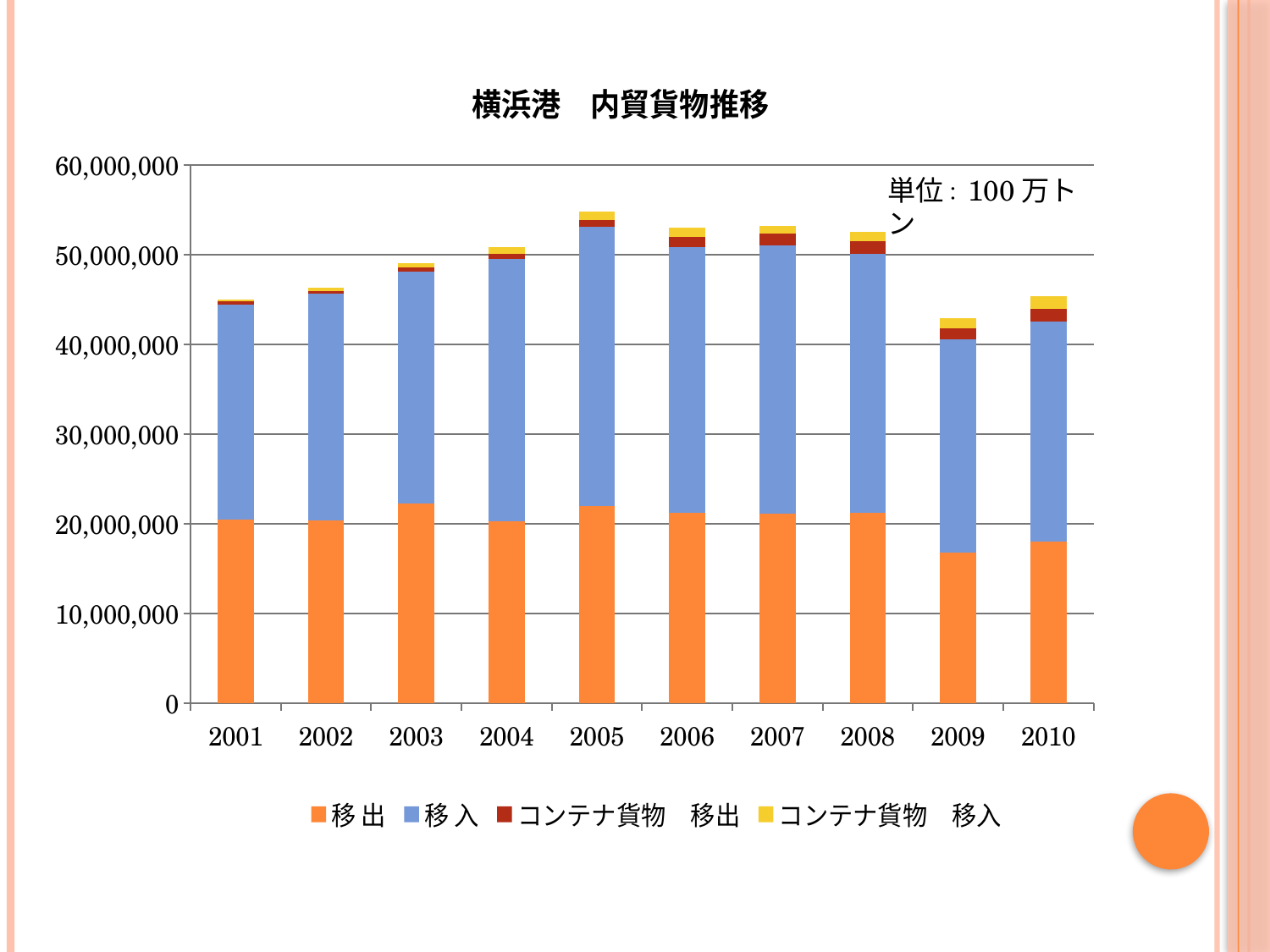

### Chart: 横浜港　内貿貨物推移

| Category | 移 出 | 移 入 |  |  |
|---|---|---|---|---|
| 2001 | 20401511.0 | 24010138.0 | 324398.0 | 243901.0 |
| 2002 | 20368658.0 | 25237500.0 | 341357.0 | 291715.0 |
| 2003 | 22231706.0 | 25875885.0 | 451316.0 | 505003.0 |
| 2004 | 20281801.0 | 29217875.0 | 580899.0 | 746472.0 |
| 2005 | 21965754.0 | 31126622.0 | 768550.0 | 873367.0 |
| 2006 | 21181171.0 | 29673258.0 | 1086148.0 | 1043022.0 |
| 2007 | 21063593.0 | 29957054.0 | 1274983.0 | 869793.0 |
| 2008 | 21191682.0 | 28907396.0 | 1418085.0 | 1019383.0 |
| 2009 | 16723565.0 | 23765297.0 | 1264444.0 | 1157111.0 |
| 2010 | 17948583.0 | 24532213.0 | 1439681.0 | 1402088.0 |
単位：100万トン